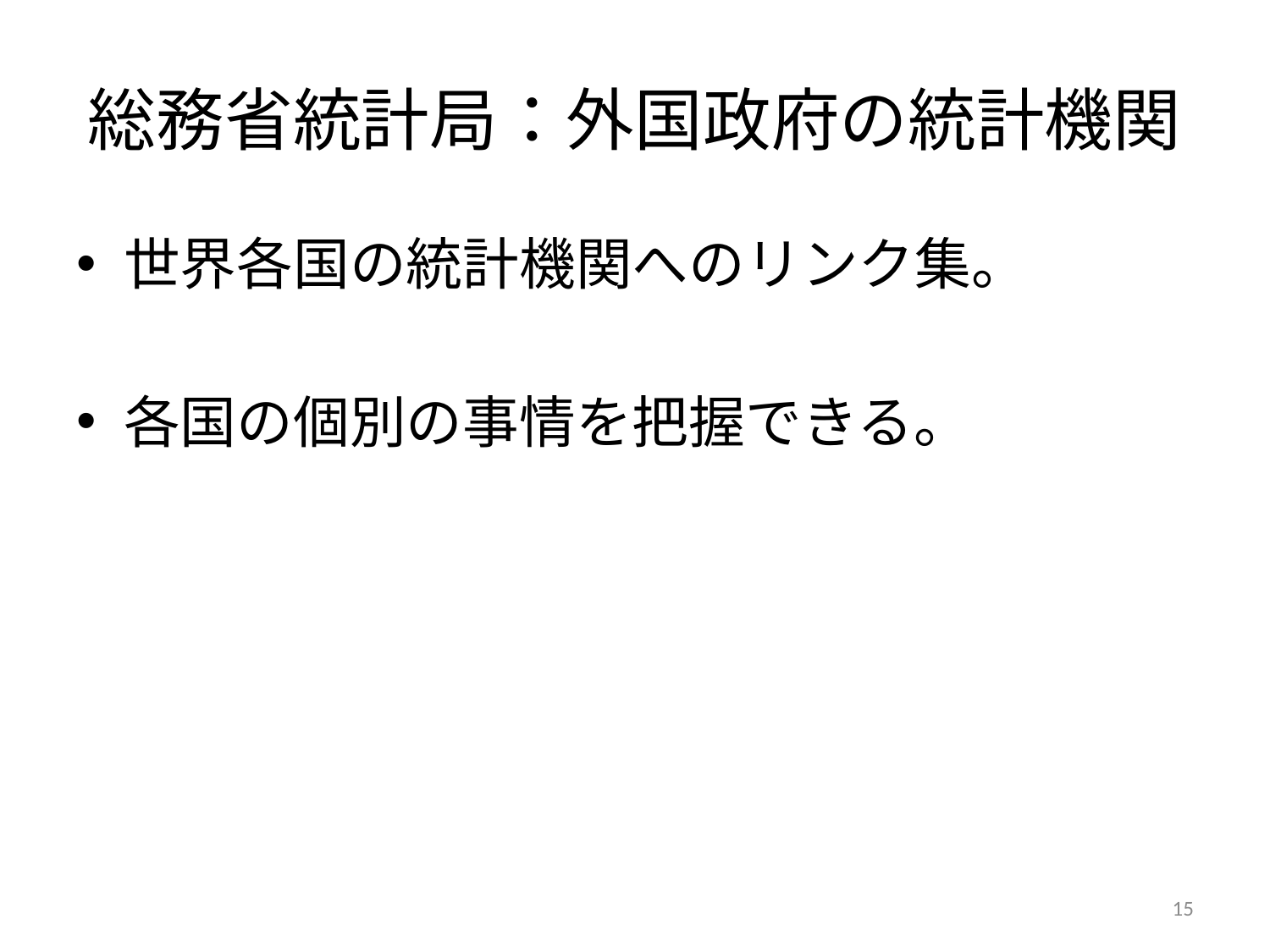

# 総務省統計局：外国政府の統計機関
世界各国の統計機関へのリンク集。

各国の個別の事情を把握できる。

15